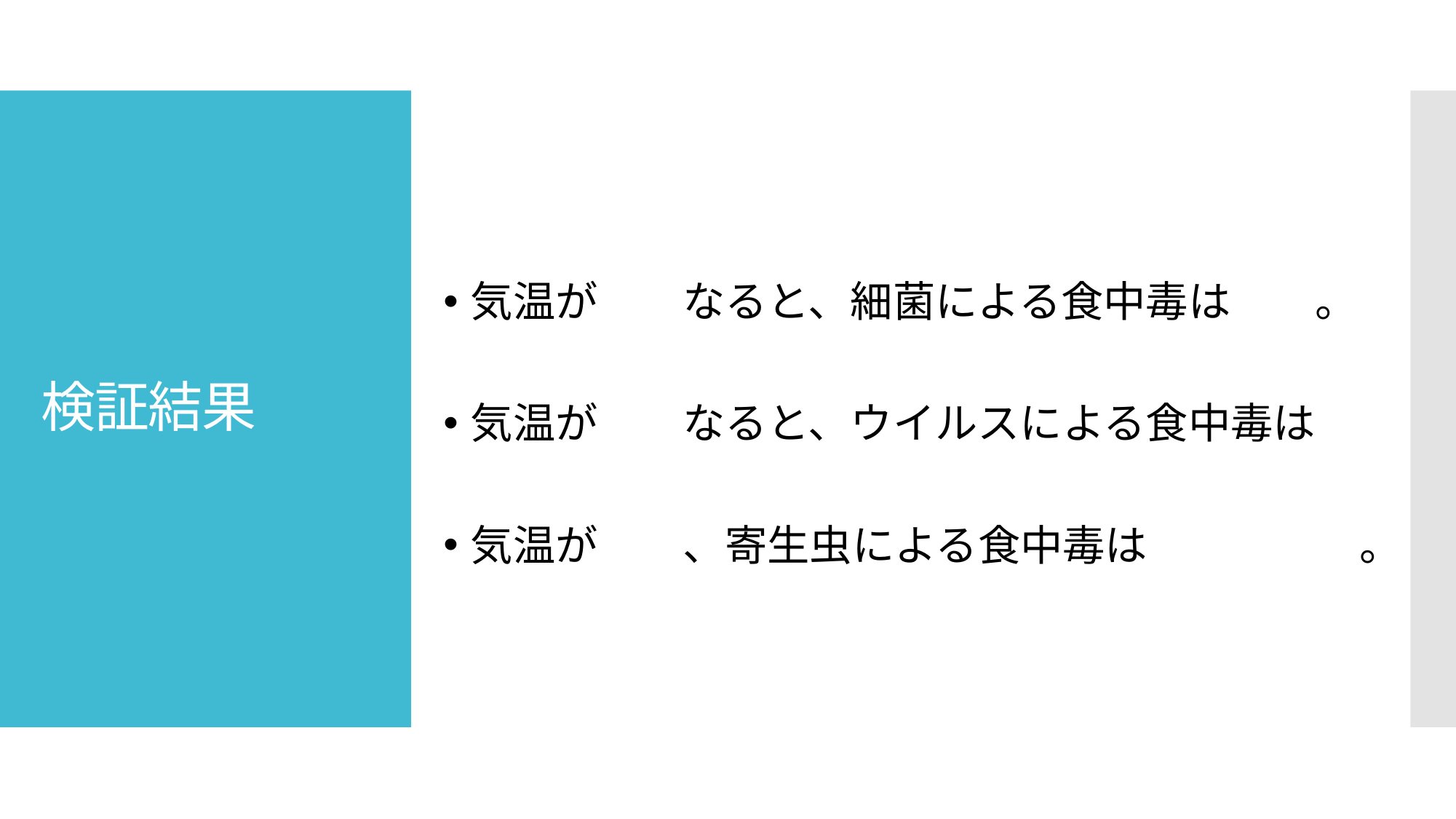

# 検証結果
気温が　　なると、細菌による食中毒は　　。

気温が　　なると、ウイルスによる食中毒は　　　　。

気温が　　、寄生虫による食中毒は　　　　　。